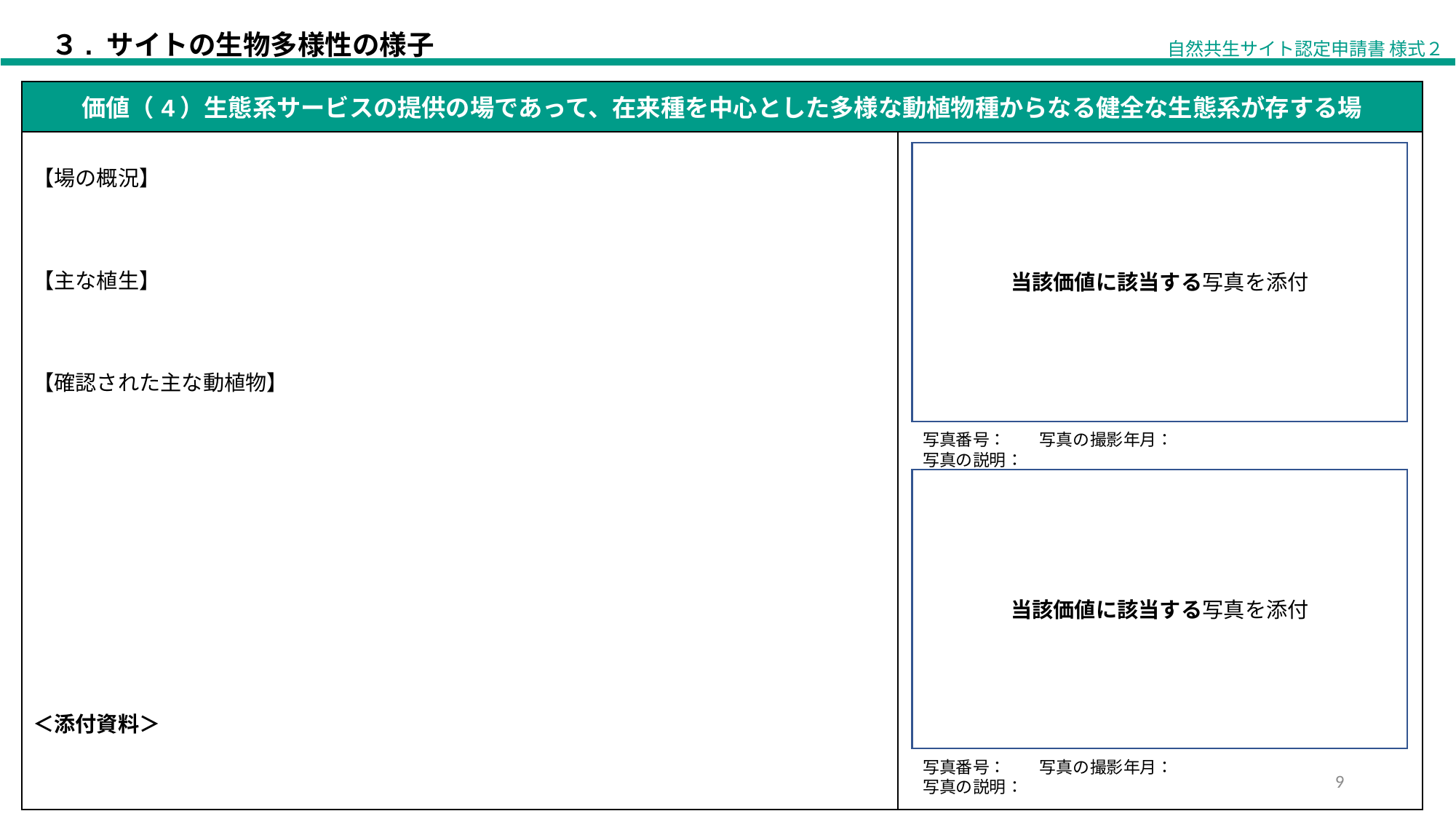

【ID※】
サイト名：
申者：
【申請者名をここに記入】
３. サイトの生物多様性の様子
自然共生サイト認定申請書 様式２

スライド６～１４は、該当する価値のスライドのみ記入ください。

（例えば、「価値（６）希少種」の価値に該当する場合は、スライド１１に記入ください。）
なお、複数の価値に該当する場合は、それぞれの価値に対応するスライドに記入ください。
（例えば、「価値（３）と価値（６）」に該当する場合、スライド８とスライド１１に記入
| 価値（4）生態系サービスの提供の場であって、在来種を中心とした多様な動植物種からなる健全な生態系が存する場 |  |
| --- | --- |
| 【場の概況】 【主な植生】 【確認された主な動植物】 ＜添付資料＞ |  |
当該価値に該当する写真を添付
写真番号：　　写真の撮影年月：
写真の説明：
当該価値に該当する写真を添付
写真番号：　　写真の撮影年月：
写真の説明：
9